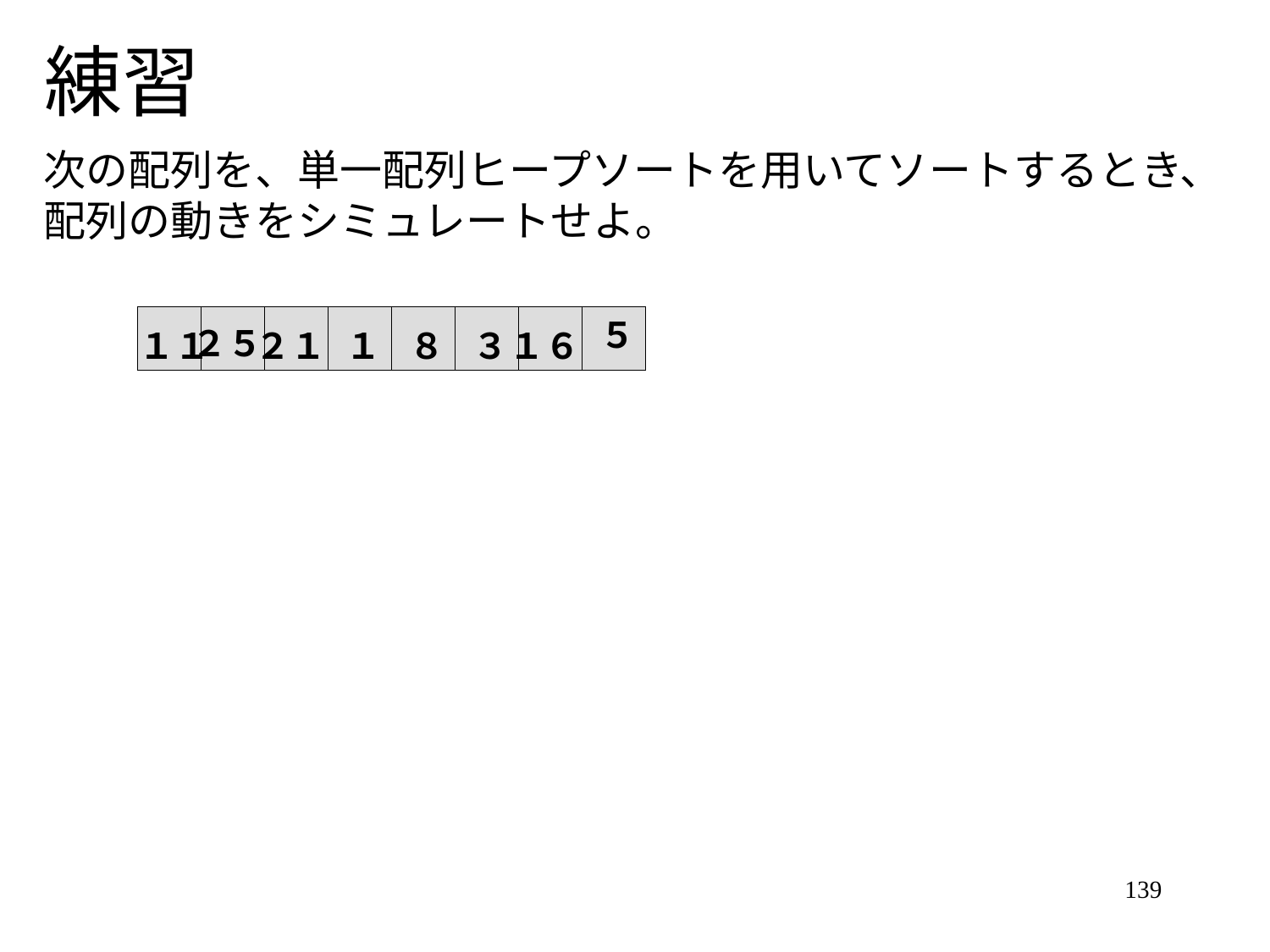

# 練習
次の配列を、単一配列ヒープソートを用いてソートするとき、
配列の動きをシミュレートせよ。

５
２５
１１
２１
１
８
３
１６
139